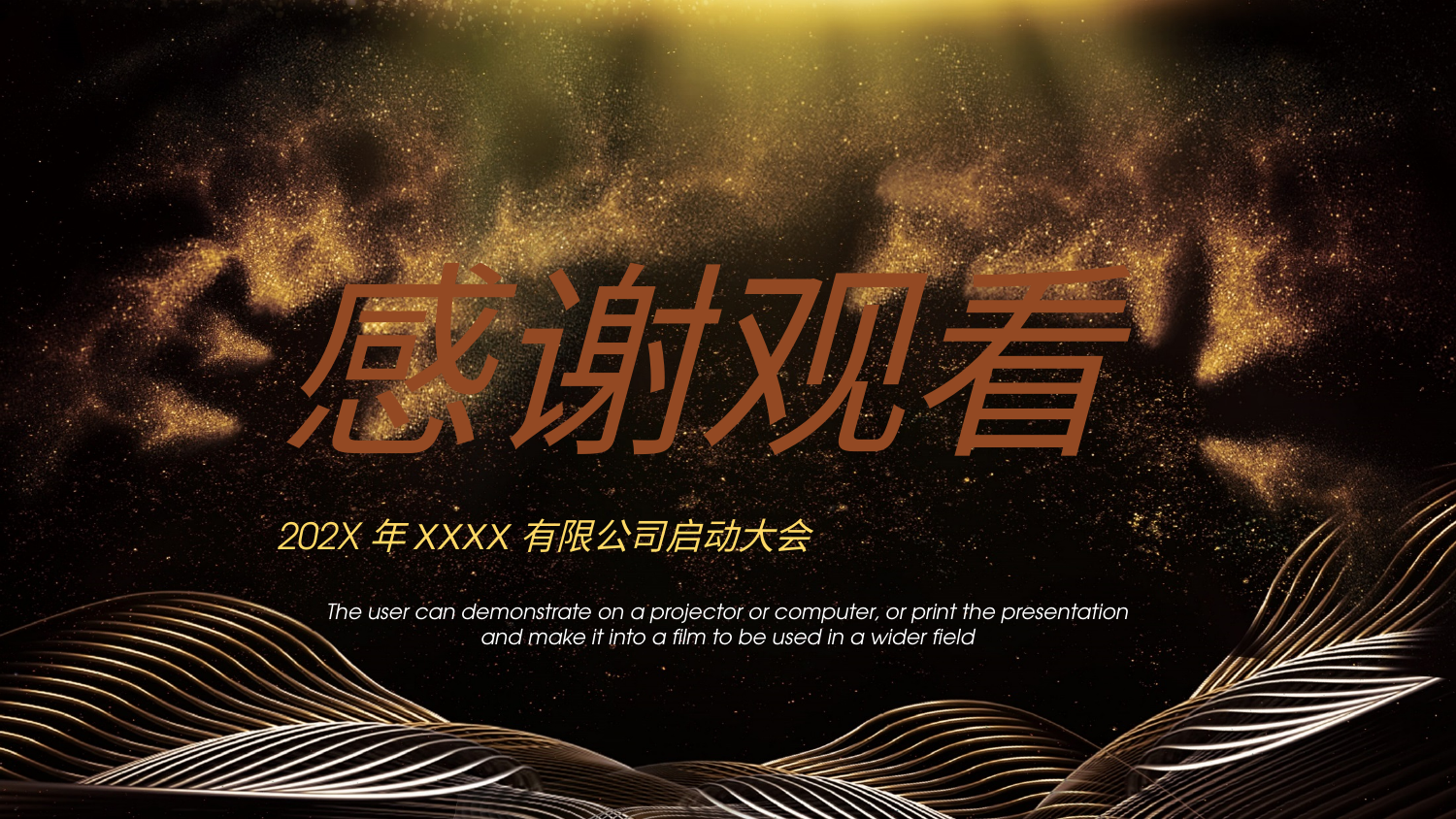

感谢观看
202X年XXXX有限公司启动大会
The user can demonstrate on a projector or computer, or print the presentation and make it into a film to be used in a wider field